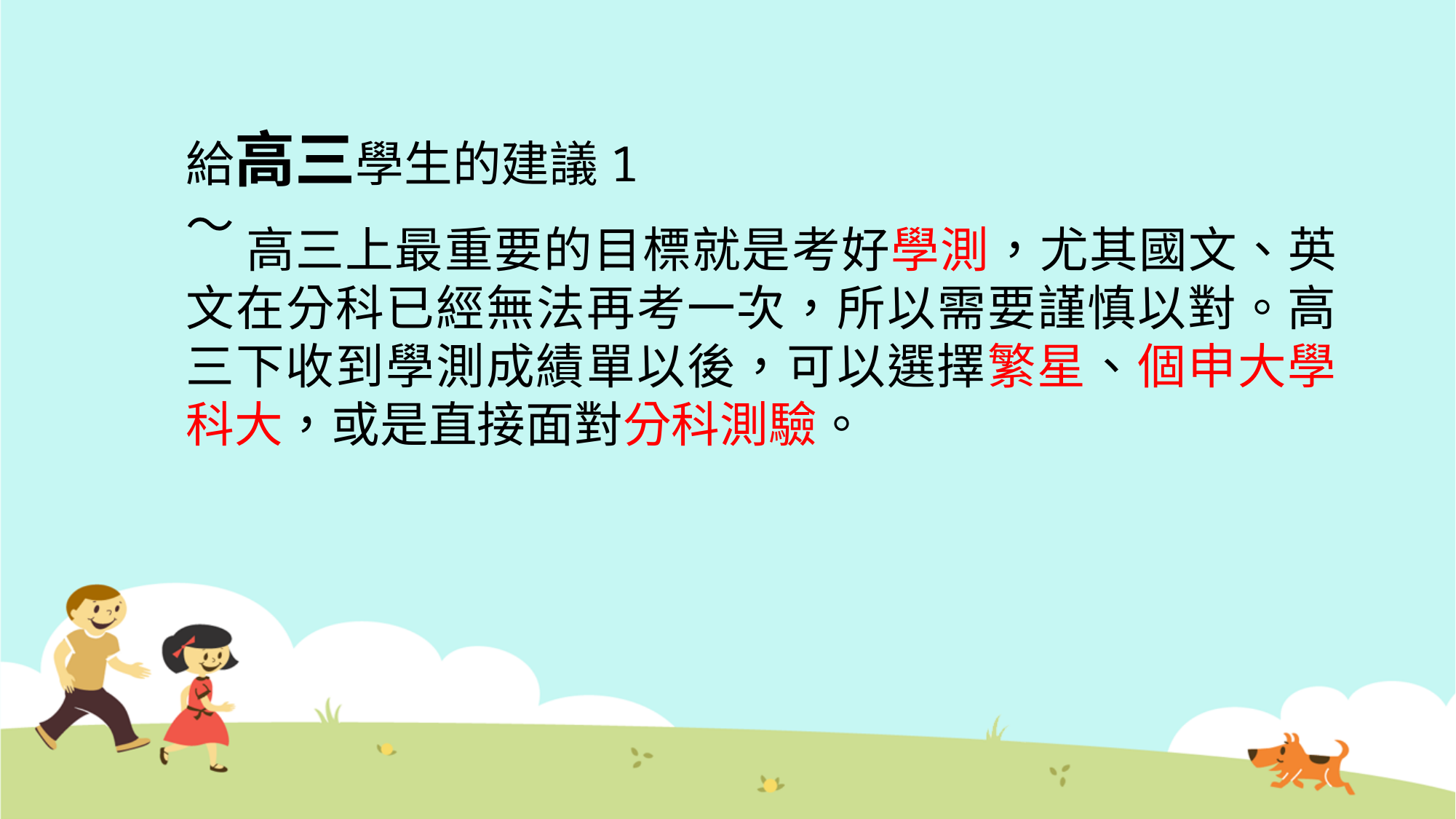

給高三學生的建議1～
    高三上最重要的目標就是考好學測，尤其國文、英文在分科已經無法再考一次，所以需要謹慎以對。高三下收到學測成績單以後，可以選擇繁星、個申大學科大，或是直接面對分科測驗。